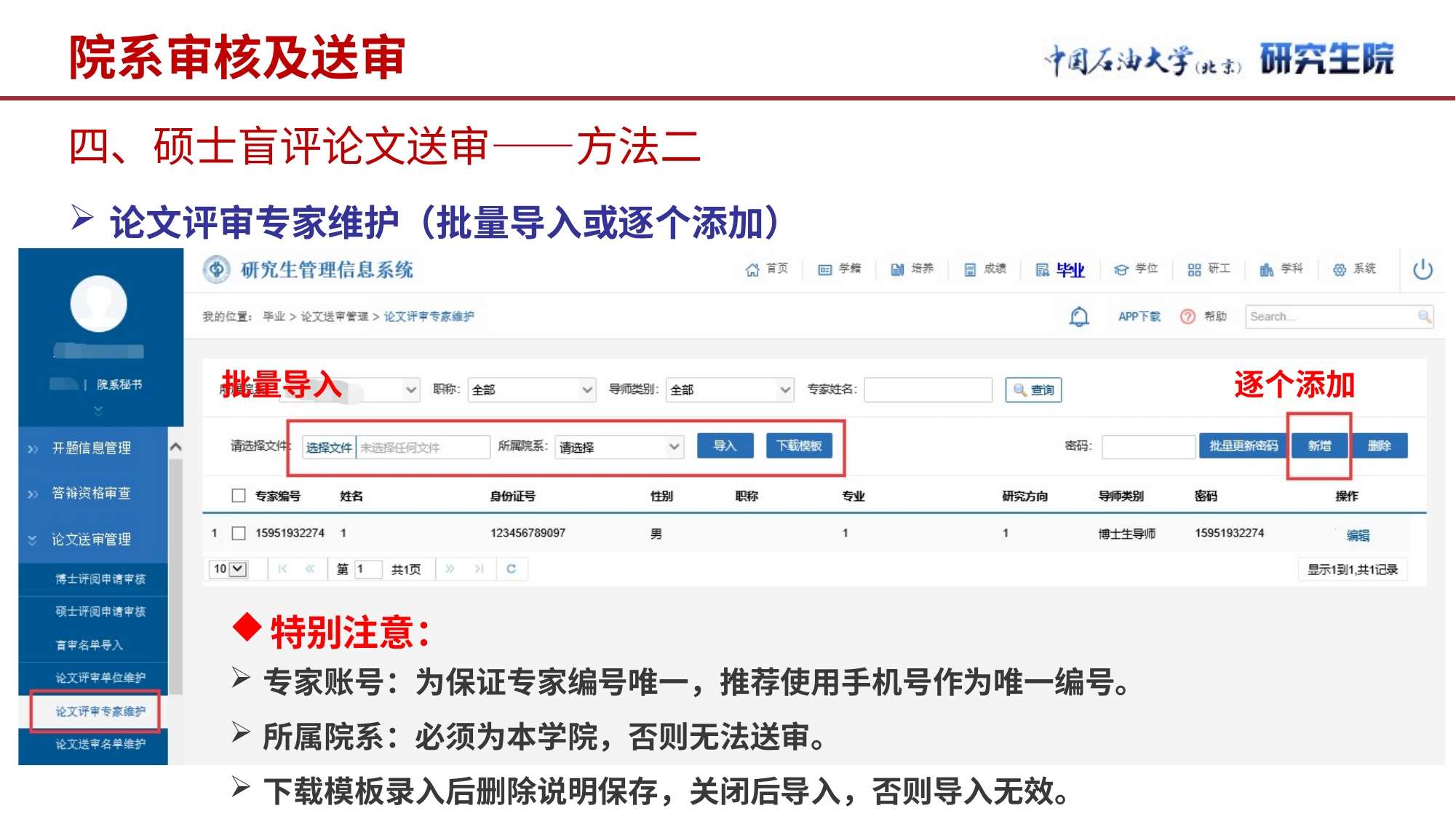

# 院系审核及送审
四、硕士盲评论文送审——方法二
论文评审专家维护（批量导入或逐个添加）

批量导入
逐个添加
特别注意：
专家账号：为保证专家编号唯一，推荐使用手机号作为唯一编号。
所属院系：必须为本学院，否则无法送审。
下载模板录入后删除说明保存，关闭后导入，否则导入无效。